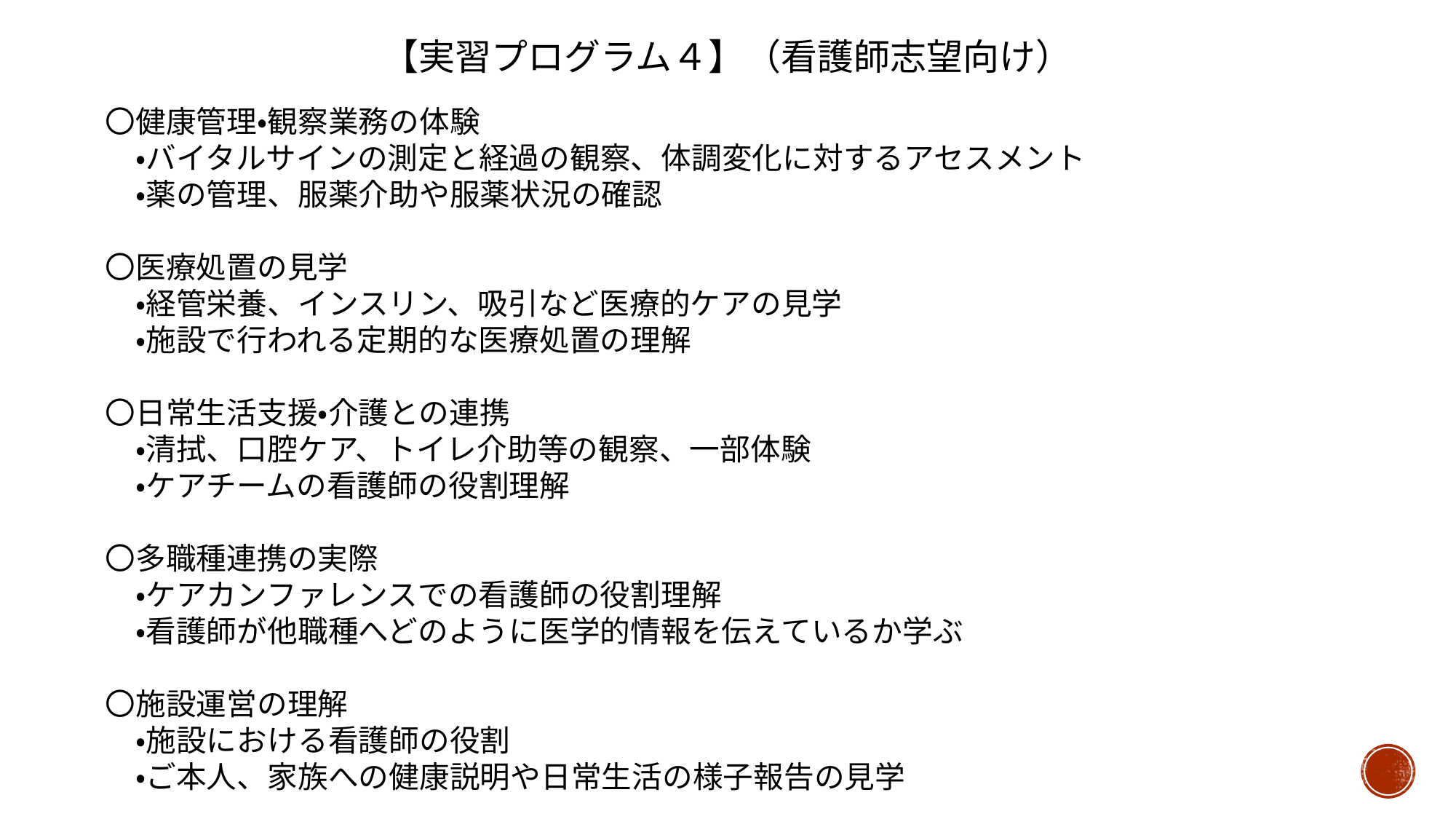

【実習プログラム４】（看護師志望向け）
〇健康管理・観察業務の体験
　・バイタルサインの測定と経過の観察、体調変化に対するアセスメント
　・薬の管理、服薬介助や服薬状況の確認

〇医療処置の見学
　・経管栄養、インスリン、吸引など医療的ケアの見学
　・施設で行われる定期的な医療処置の理解

〇日常生活支援・介護との連携
　・清拭、口腔ケア、トイレ介助等の観察、一部体験
　・ケアチームの看護師の役割理解

〇多職種連携の実際
　・ケアカンファレンスでの看護師の役割理解
　・看護師が他職種へどのように医学的情報を伝えているか学ぶ

〇施設運営の理解
　・施設における看護師の役割
　・ご本人、家族への健康説明や日常生活の様子報告の見学